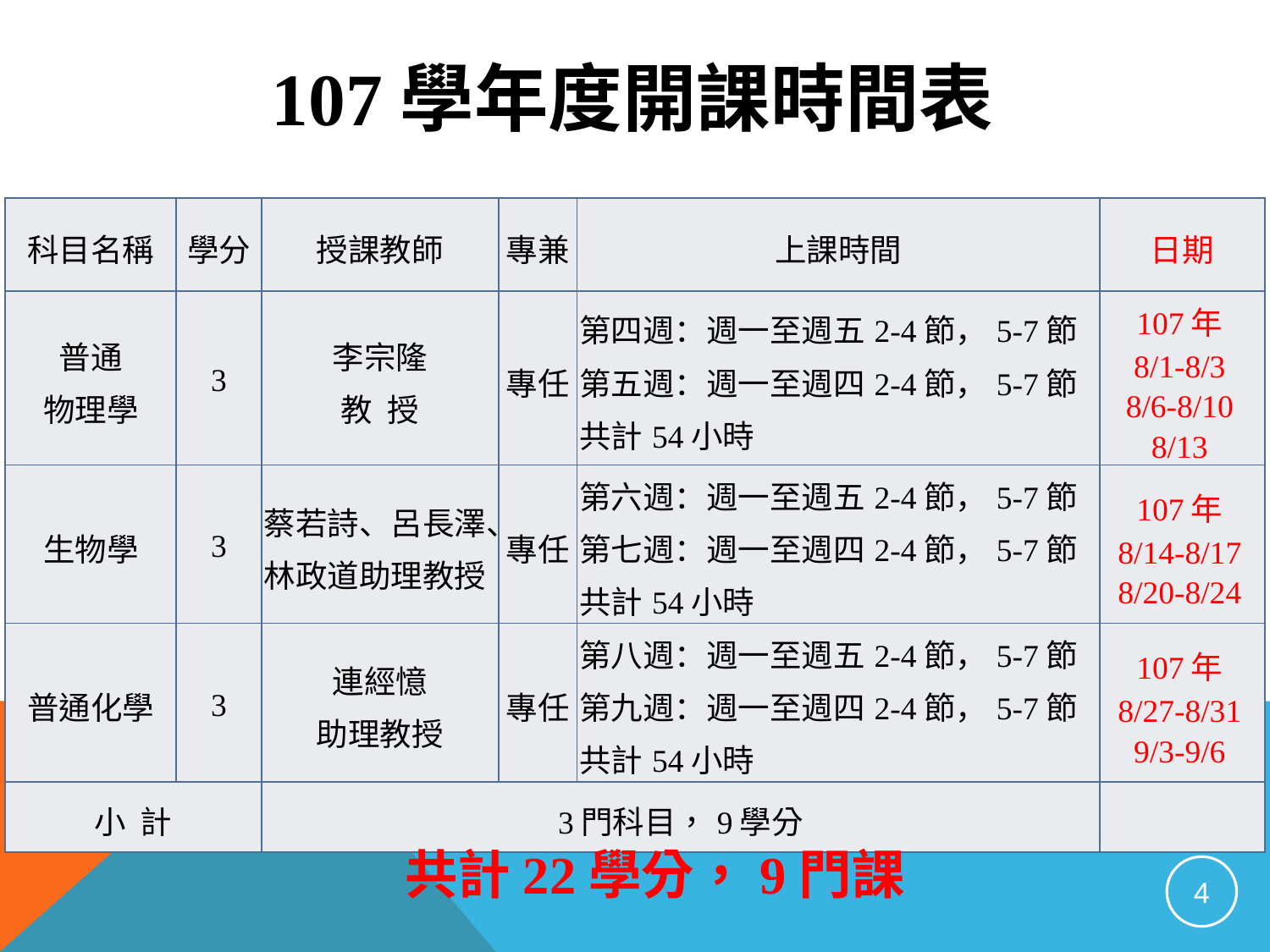

# 107學年度開課時間表
| 科目名稱 | 學分 | 授課教師 | 專兼 | 上課時間 | 日期 |
| --- | --- | --- | --- | --- | --- |
| 普通 物理學 | 3 | 李宗隆 教 授 | 專任 | 第四週：週一至週五2-4節，5-7節 第五週：週一至週四2-4節，5-7節 共計54小時 | 107年 8/1-8/3 8/6-8/10 8/13 |
| 生物學 | 3 | 蔡若詩、呂長澤、林政道助理教授 | 專任 | 第六週：週一至週五2-4節，5-7節 第七週：週一至週四2-4節，5-7節 共計54小時 | 107年 8/14-8/17 8/20-8/24 |
| 普通化學 | 3 | 連經憶 助理教授 | 專任 | 第八週：週一至週五2-4節，5-7節 第九週：週一至週四2-4節，5-7節 共計54小時 | 107年 8/27-8/31 9/3-9/6 |
| 小 計 |  | 3門科目，9學分 |  |  |  |
共計22學分，9門課
4